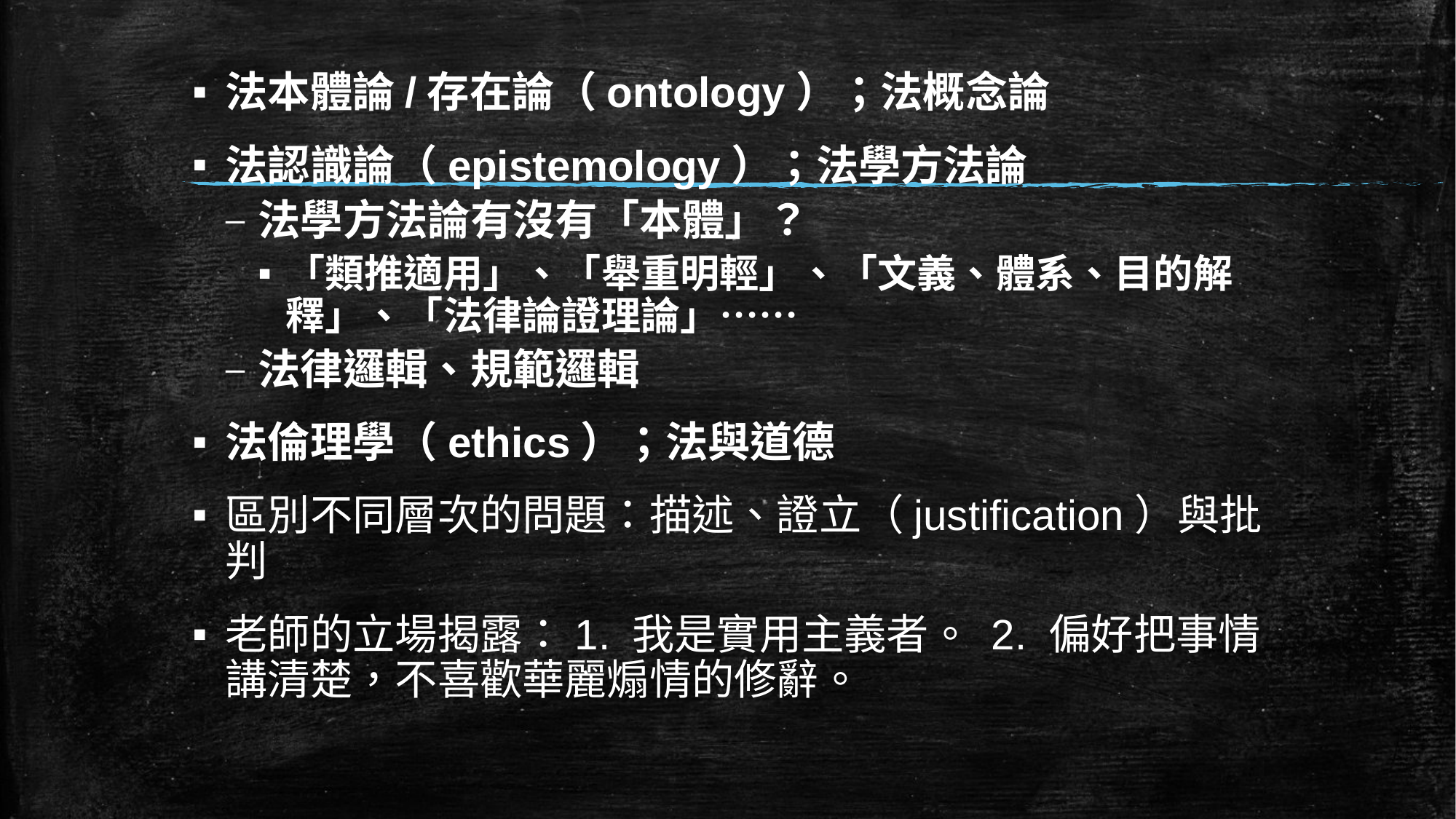

法本體論/存在論（ontology）；法概念論
法認識論（epistemology）；法學方法論
法學方法論有沒有「本體」？
「類推適用」、「舉重明輕」、「文義、體系、目的解釋」、「法律論證理論」……
法律邏輯、規範邏輯
法倫理學（ethics）；法與道德
區別不同層次的問題：描述、證立（justification）與批判
老師的立場揭露：1. 我是實用主義者。 2. 偏好把事情講清楚，不喜歡華麗煽情的修辭。